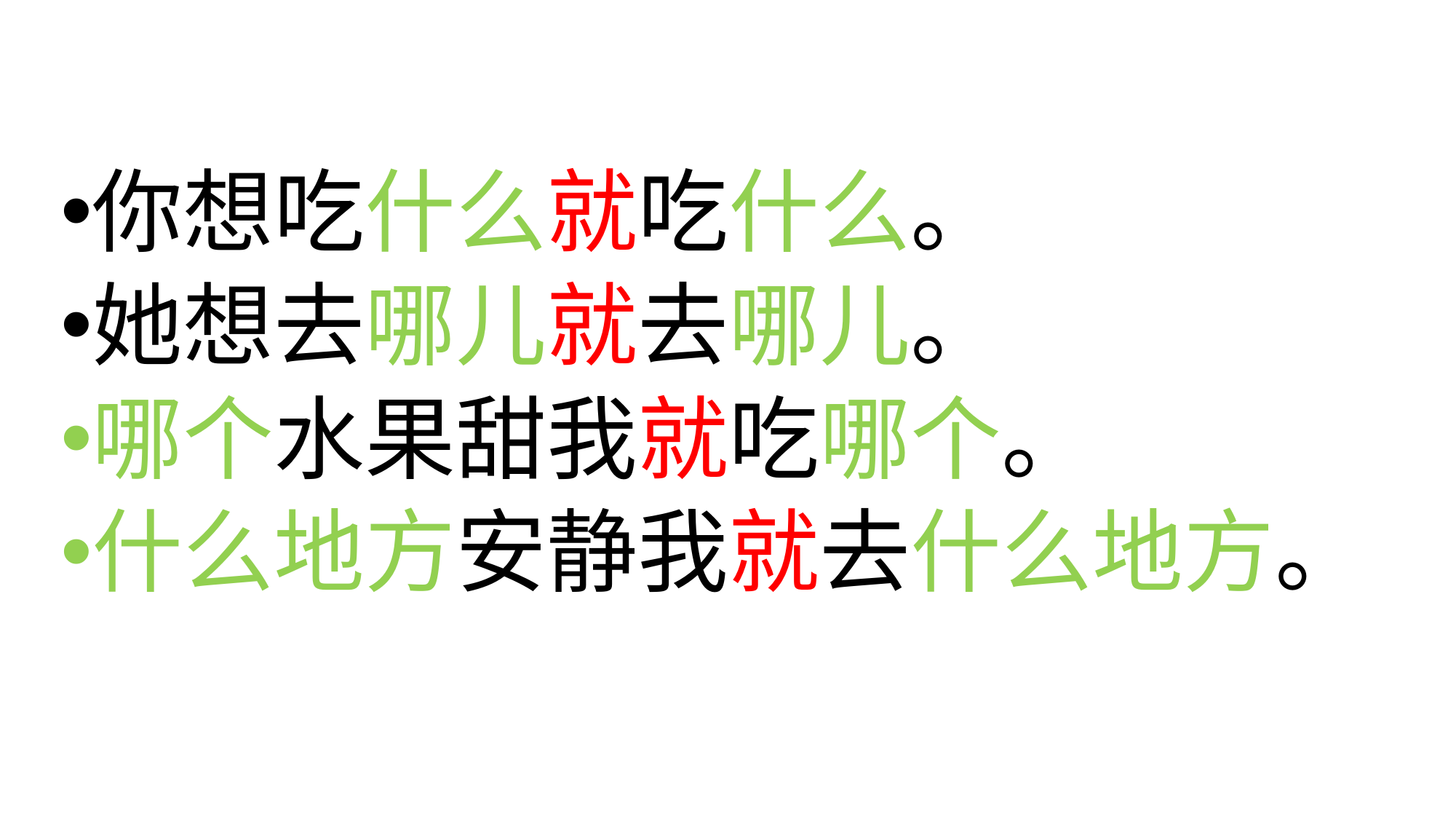

你想吃什么就吃什么。
她想去哪儿就去哪儿。
哪个水果甜我就吃哪个。
什么地方安静我就去什么地方。